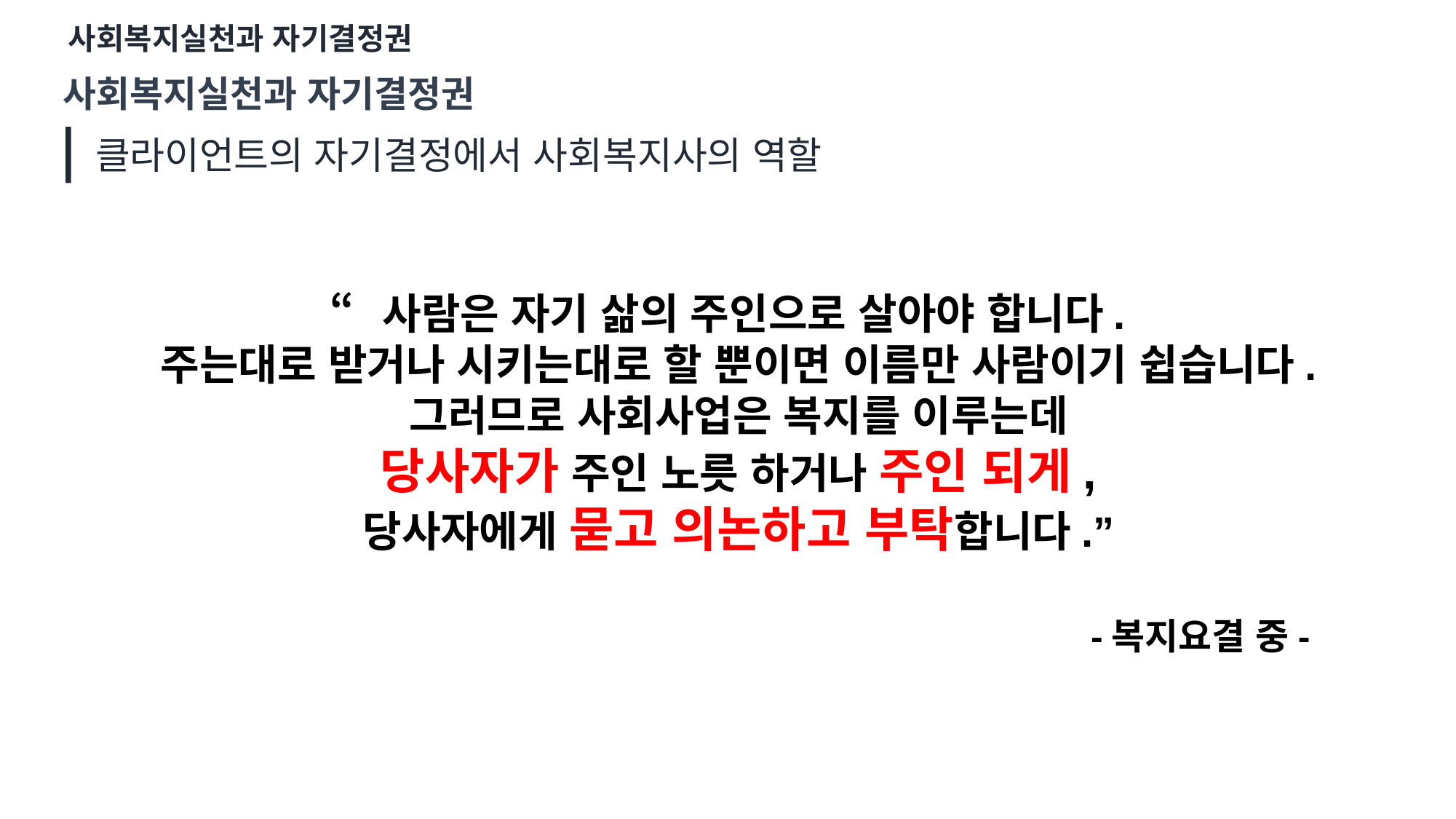

사회복지실천과 자기결정권
사회복지실천과 자기결정권
클라이언트의 자기결정에서 사회복지사의 역할

“사람은 자기 삶의 주인으로 살아야 합니다.
 주는대로 받거나 시키는대로 할 뿐이면 이름만 사람이기 쉽습니다.
 그러므로 사회사업은 복지를 이루는데
 당사자가 주인 노릇 하거나 주인 되게,
 당사자에게 묻고 의논하고 부탁합니다.”

                                                                                -복지요결 중-